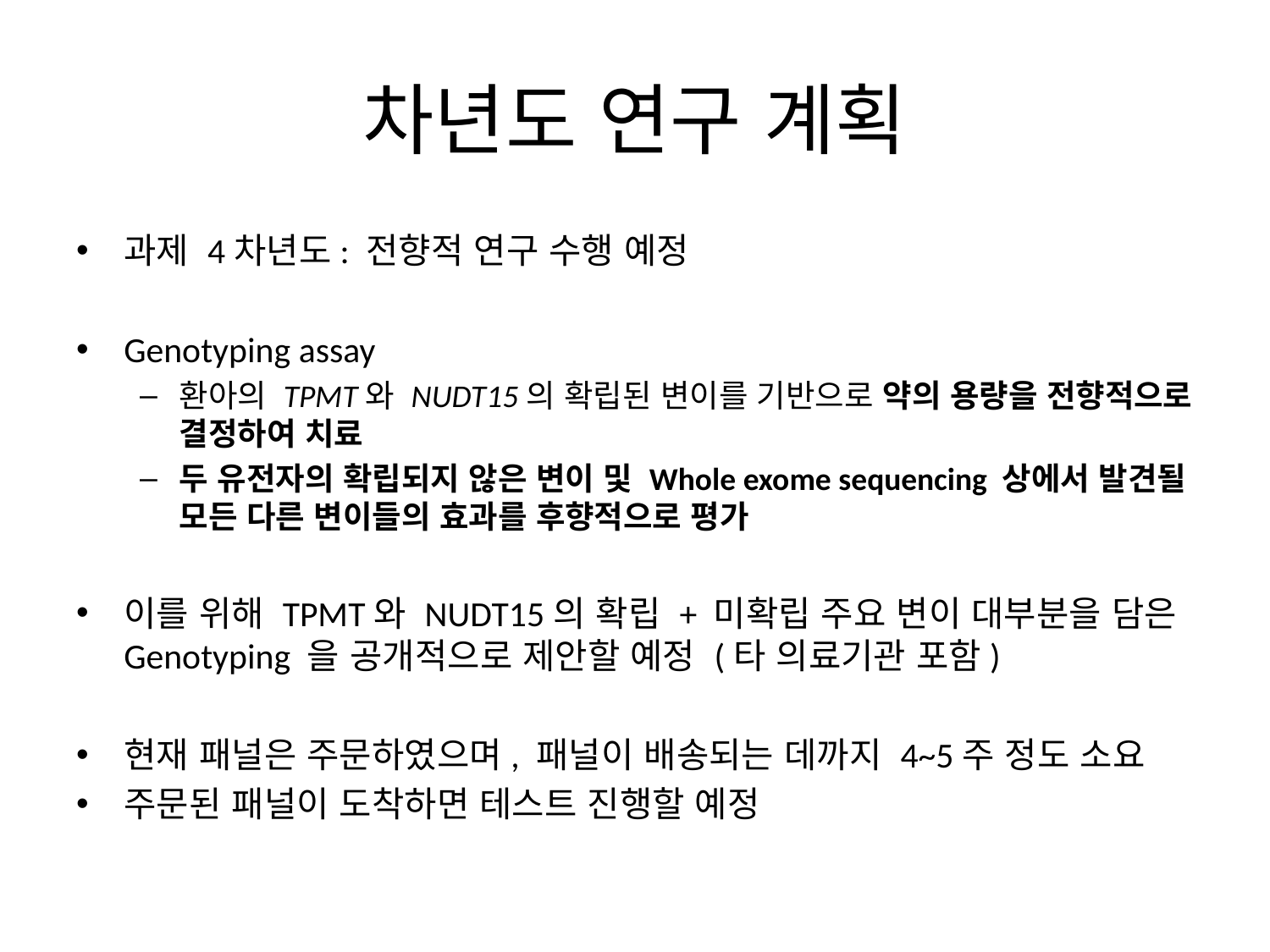

# 차년도 연구 계획
과제 4차년도: 전향적 연구 수행 예정

Genotyping assay
환아의 TPMT와 NUDT15의 확립된 변이를 기반으로 약의 용량을 전향적으로 결정하여 치료
두 유전자의 확립되지 않은 변이 및 Whole exome sequencing 상에서 발견될 모든 다른 변이들의 효과를 후향적으로 평가

이를 위해 TPMT와 NUDT15의 확립 + 미확립 주요 변이 대부분을 담은 Genotyping 을 공개적으로 제안할 예정 (타 의료기관 포함)

현재 패널은 주문하였으며, 패널이 배송되는 데까지 4~5주 정도 소요
주문된 패널이 도착하면 테스트 진행할 예정